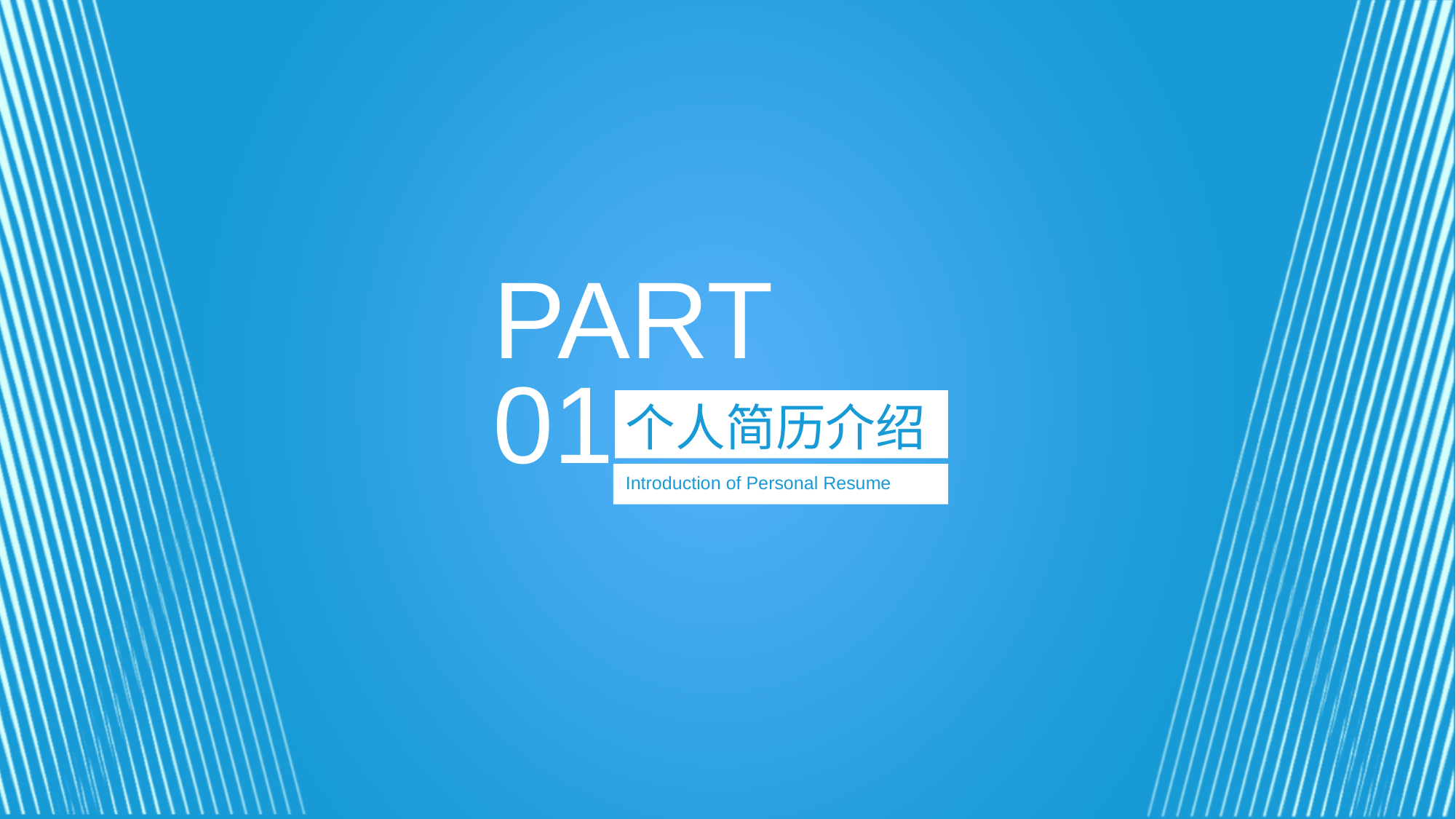

PART 01

个人简历介绍

Introduction of Personal Resume